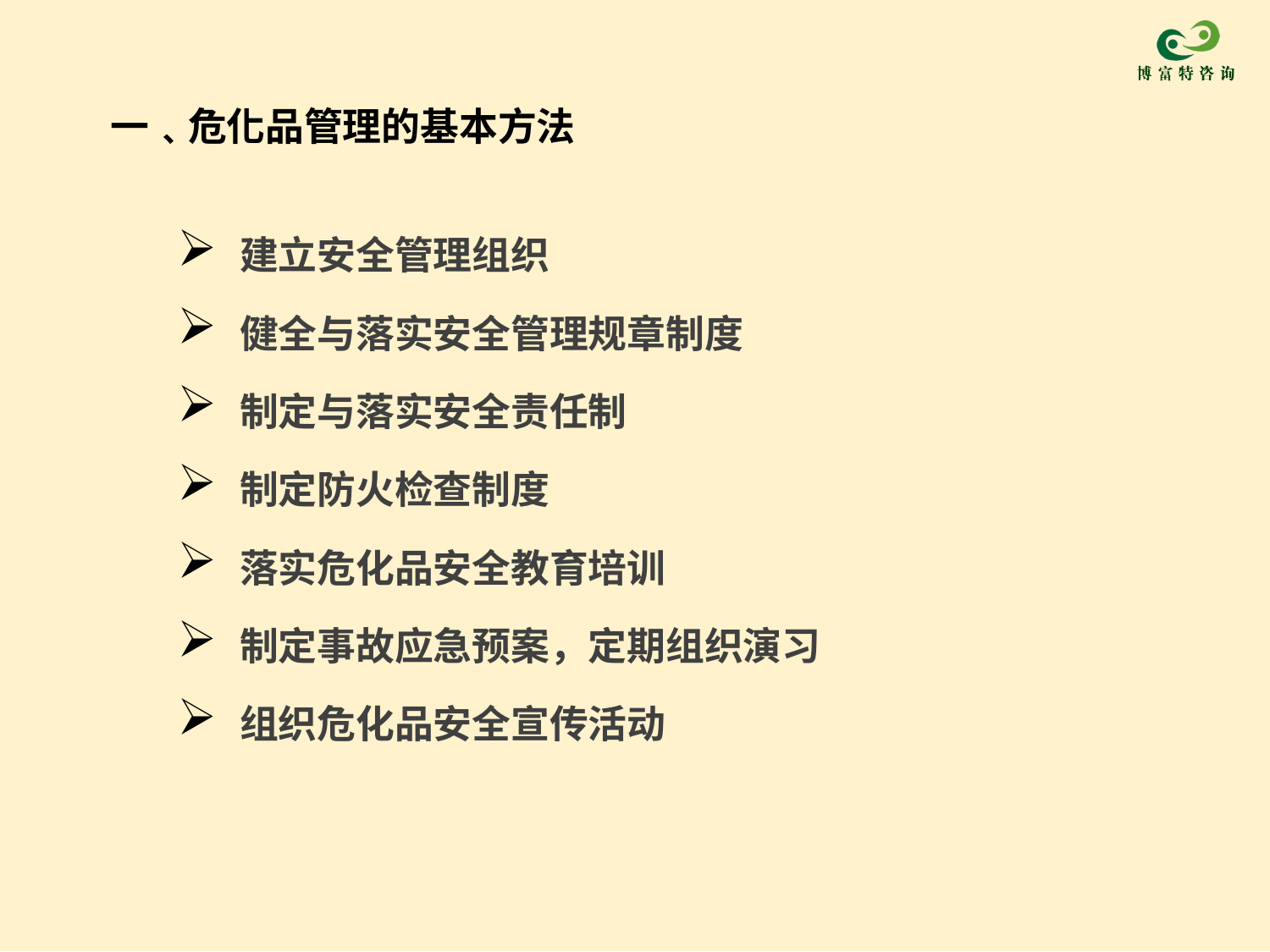

一﹑危化品管理的基本方法
建立安全管理组织
健全与落实安全管理规章制度
制定与落实安全责任制
制定防火检查制度
落实危化品安全教育培训
制定事故应急预案，定期组织演习
组织危化品安全宣传活动